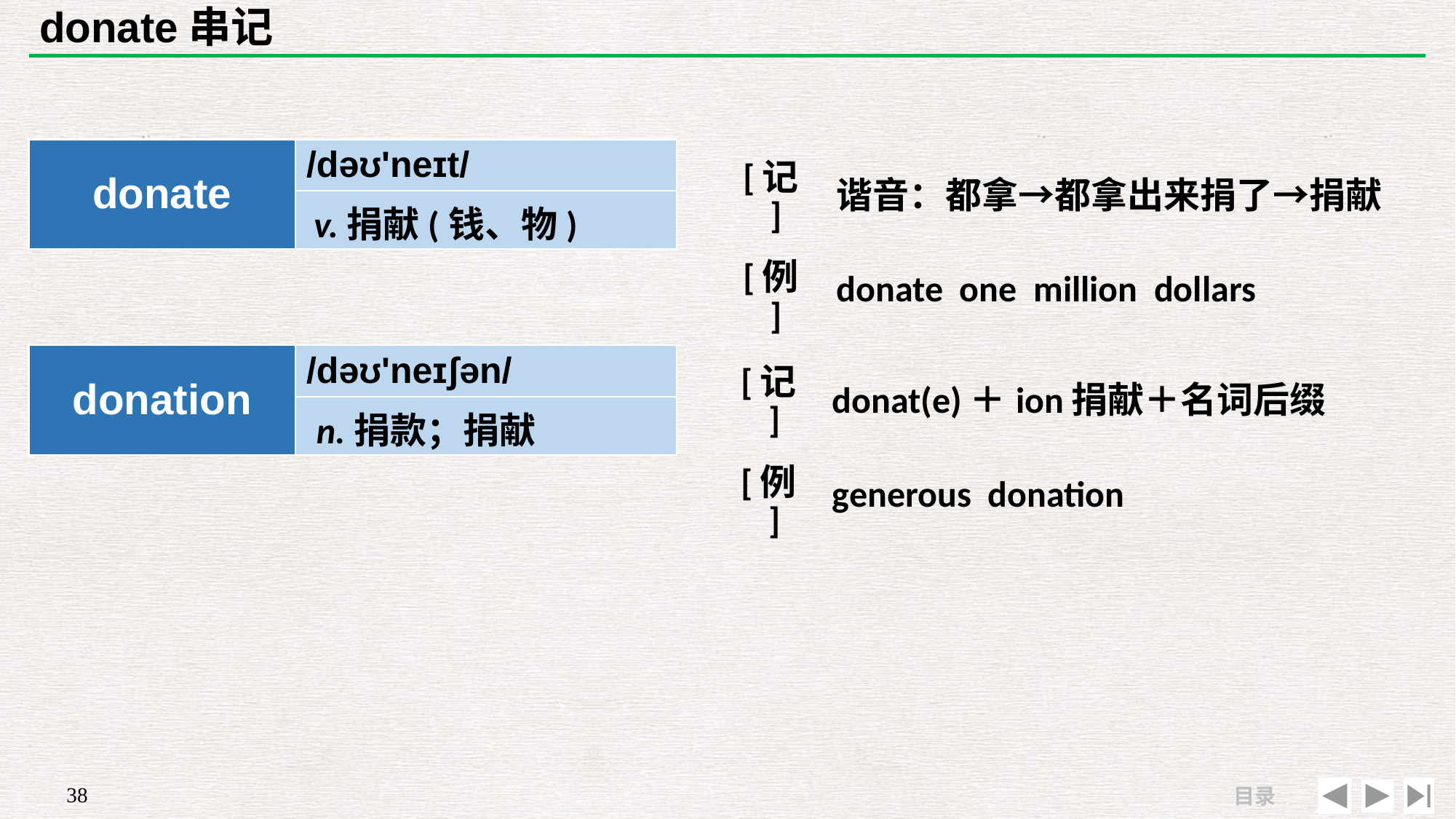

# donate串记

| donate | /dəʊ'neɪt/ |
| --- | --- |
|  |  |
| [记] | 谐音：都拿→都拿出来捐了→捐献 |
| --- | --- |
| [例] | donate one million dollars |
v.捐献(钱、物)
| donation | /dəʊ'neɪʃən/ |
| --- | --- |
|  |  |
| [记] | donat(e)＋ion捐献＋名词后缀 |
| --- | --- |
| [例] | generous donation |
n.捐款；捐献